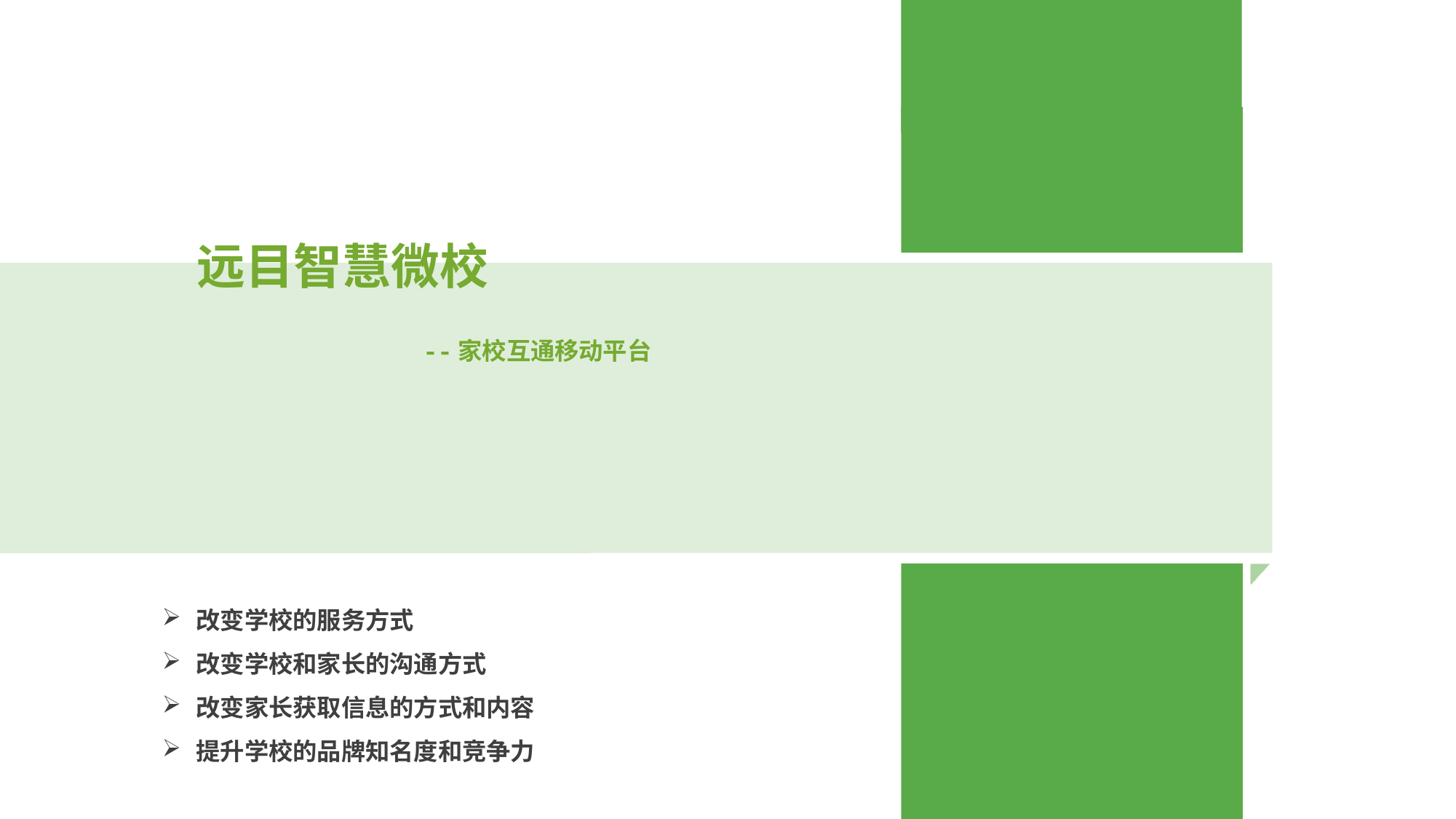

# 远目智慧微校
--家校互通移动平台

改变学校的服务方式
改变学校和家长的沟通方式
改变家长获取信息的方式和内容
提升学校的品牌知名度和竞争力